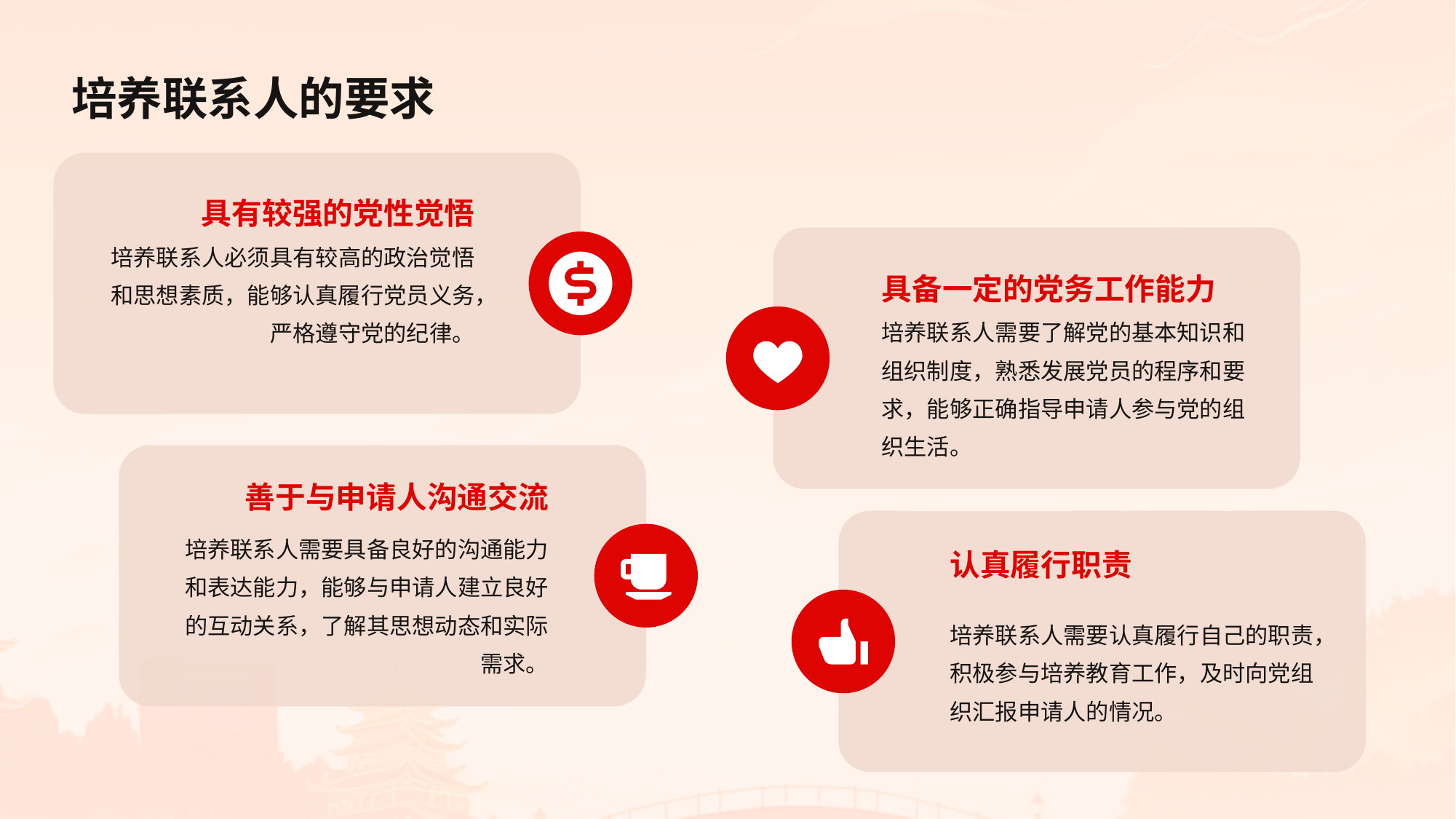

培养联系人的要求

具有较强的党性觉悟

培养联系人必须具有较高的政治觉悟和思想素质，能够认真履行党员义务，严格遵守党的纪律。

具备一定的党务工作能力

培养联系人需要了解党的基本知识和组织制度，熟悉发展党员的程序和要求，能够正确指导申请人参与党的组织生活。

善于与申请人沟通交流

培养联系人需要具备良好的沟通能力和表达能力，能够与申请人建立良好的互动关系，了解其思想动态和实际需求。

认真履行职责

培养联系人需要认真履行自己的职责，积极参与培养教育工作，及时向党组织汇报申请人的情况。